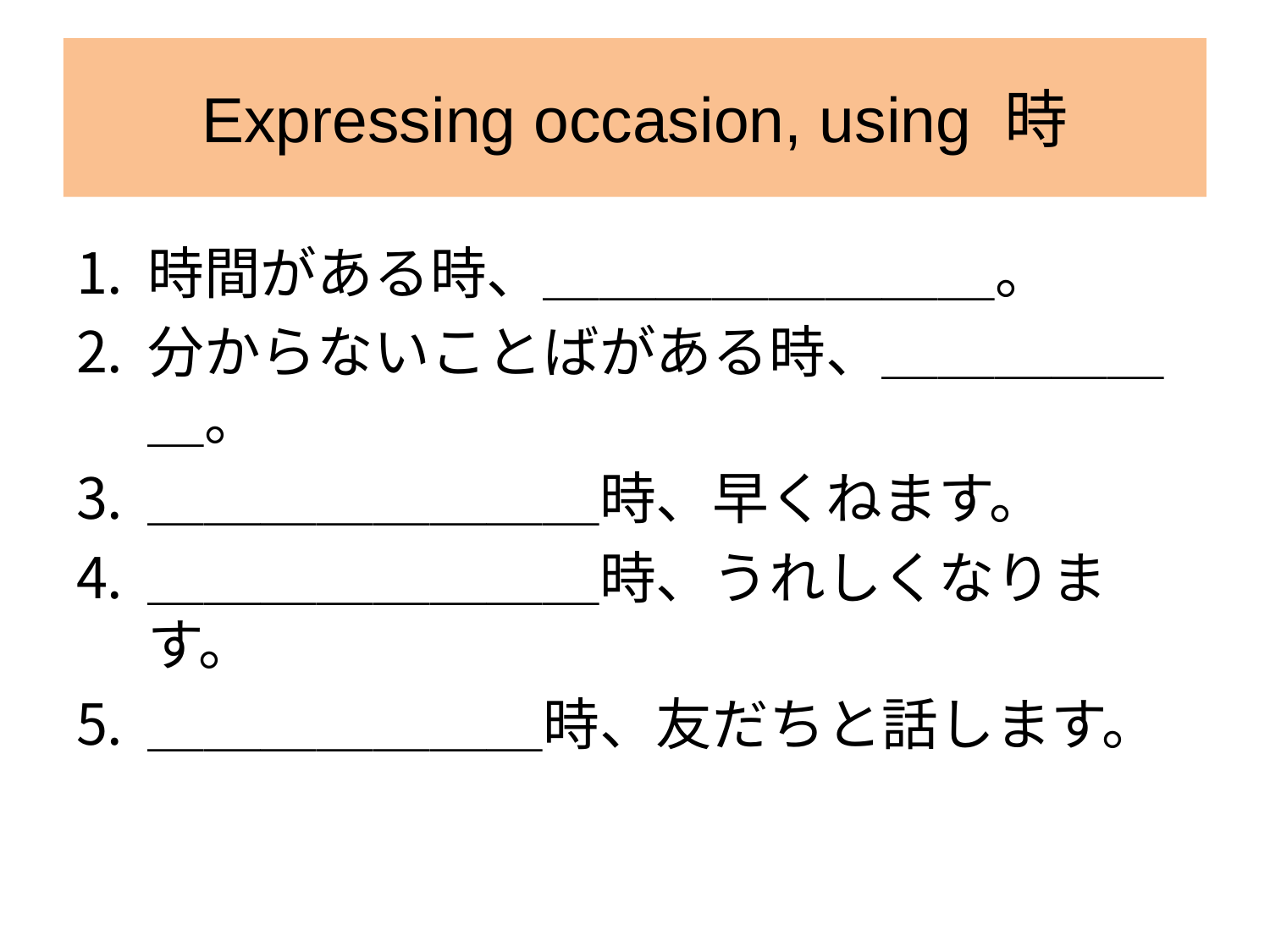

#
Expressing occasion, using 時
時間がある時、＿＿＿＿＿＿＿＿。
分からないことばがある時、＿＿＿＿＿＿。
＿＿＿＿＿＿＿＿時、早くねます。
＿＿＿＿＿＿＿＿時、うれしくなります。
＿＿＿＿＿＿＿時、友だちと話します。